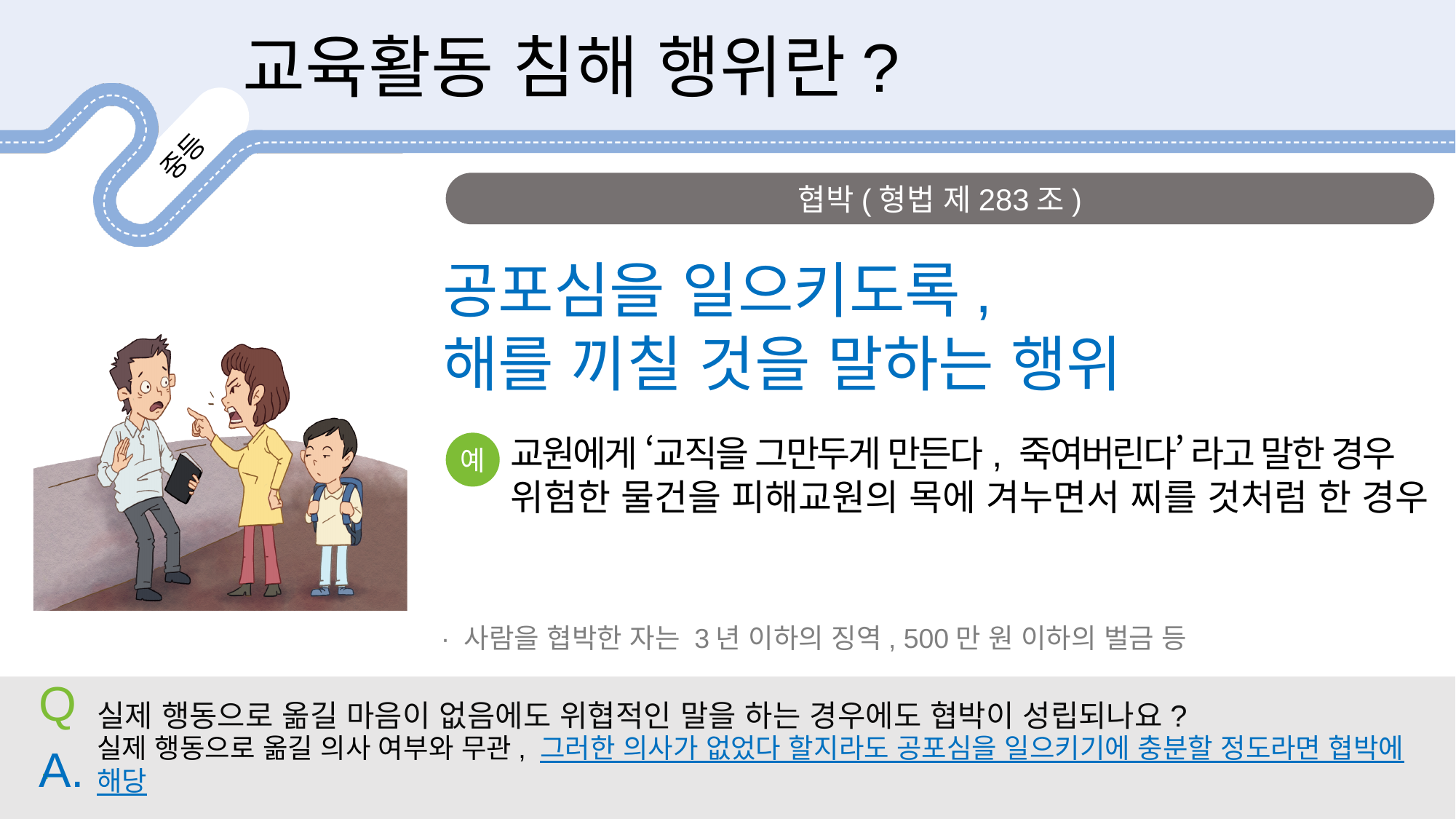

교육활동 침해 행위란?
협박(형법 제283조)
공포심을 일으키도록,
해를 끼칠 것을 말하는 행위

교원에게 ‘교직을 그만두게 만든다, 죽여버린다’ 라고 말한 경우
위험한 물건을 피해교원의 목에 겨누면서 찌를 것처럼 한 경우
예
· 사람을 협박한 자는 3년 이하의 징역, 500만 원 이하의 벌금 등
Q.

실제 행동으로 옮길 마음이 없음에도 위협적인 말을 하는 경우에도 협박이 성립되나요?
실제 행동으로 옮길 의사 여부와 무관, 그러한 의사가 없었다 할지라도 공포심을 일으키기에 충분할 정도라면 협박에 해당
A.